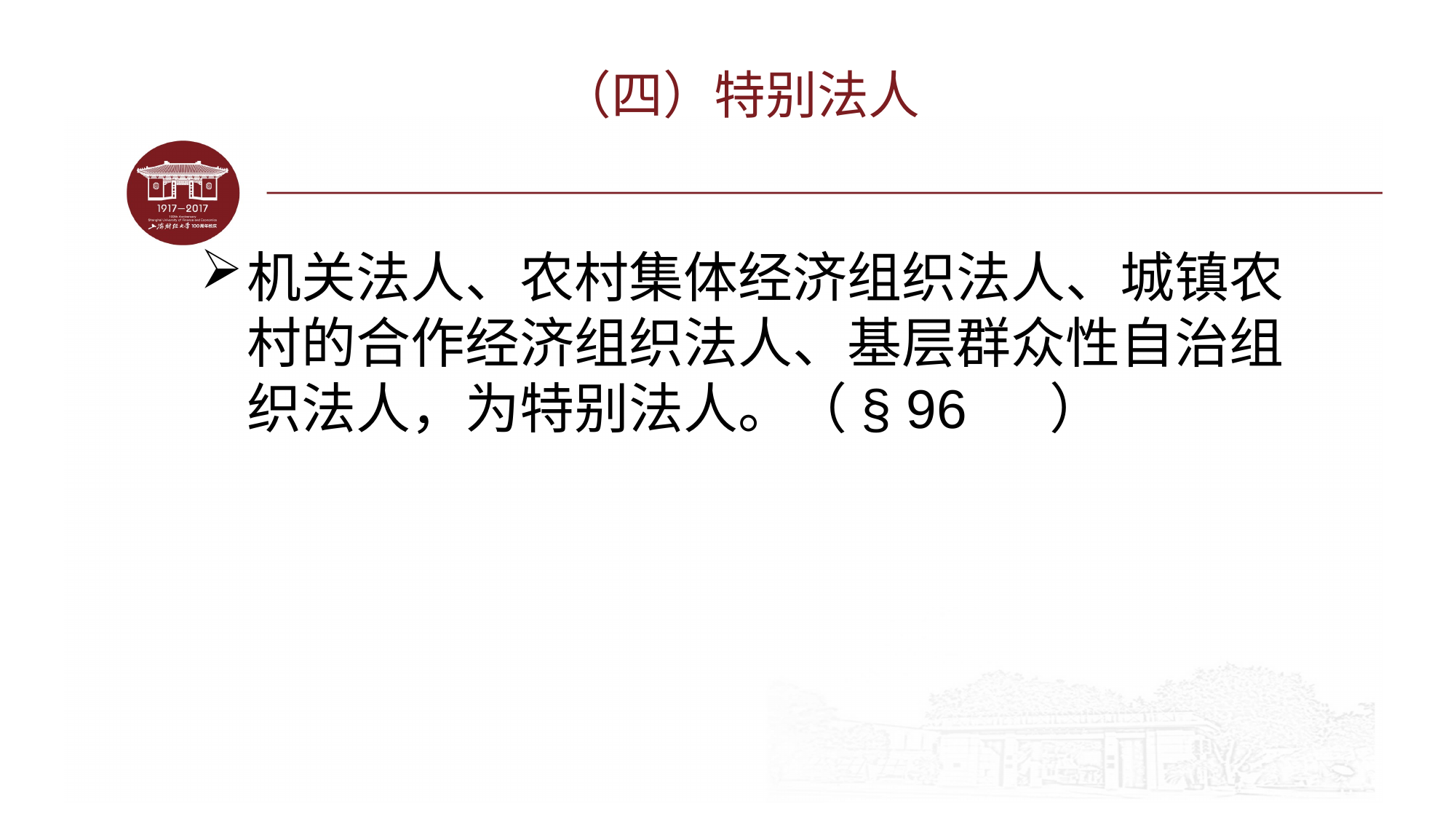

# （四）特别法人
机关法人、农村集体经济组织法人、城镇农村的合作经济组织法人、基层群众性自治组织法人，为特别法人。（§ 96 　）